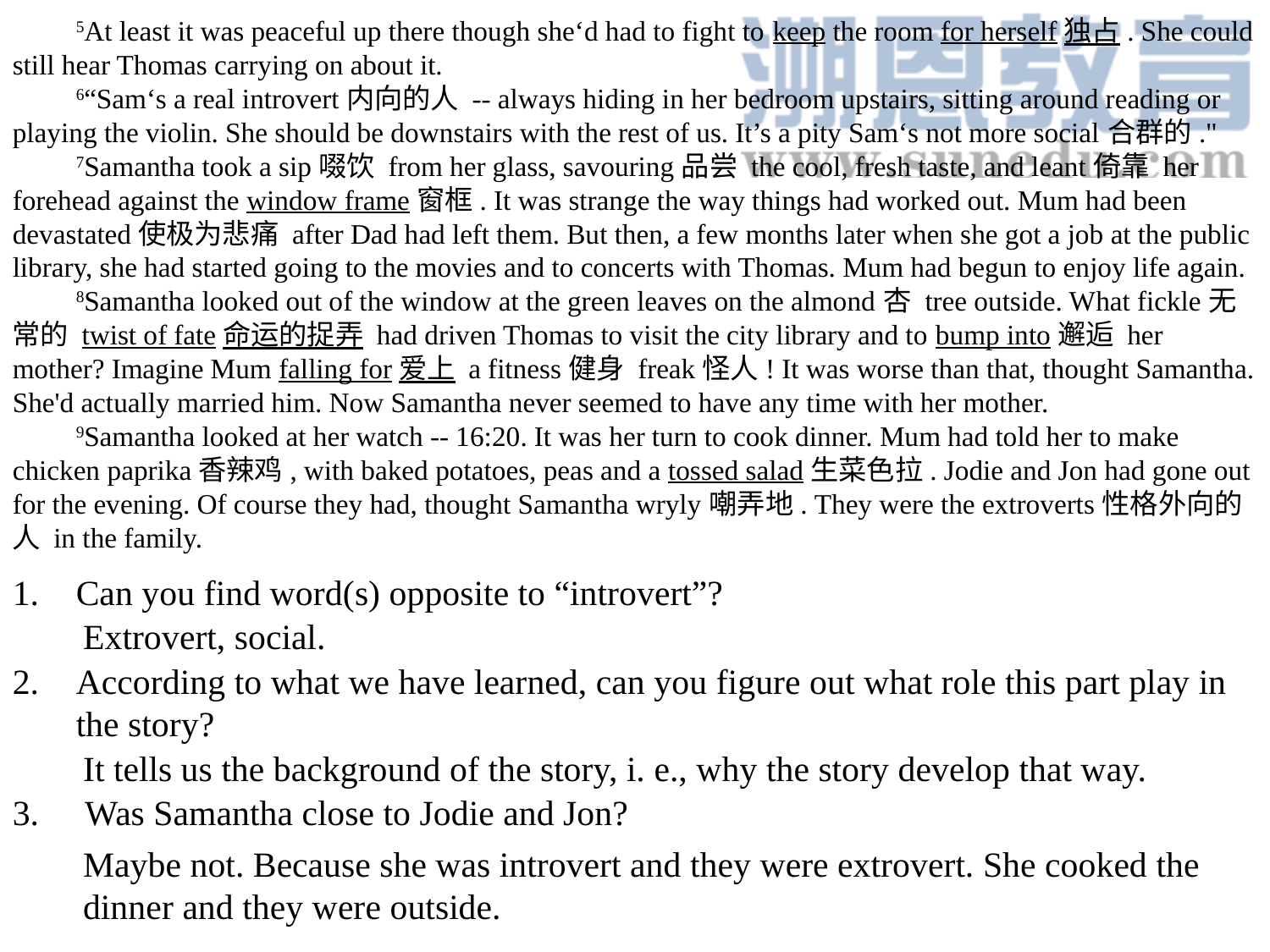

5At least it was peaceful up there though she‘d had to fight to keep the room for herself独占. She could still hear Thomas carrying on about it.
6“Sam‘s a real introvert内向的人 -- always hiding in her bedroom upstairs, sitting around reading or playing the violin. She should be downstairs with the rest of us. It’s a pity Sam‘s not more social合群的."
7Samantha took a sip啜饮 from her glass, savouring品尝 the cool, fresh taste, and leant倚靠 her forehead against the window frame窗框. It was strange the way things had worked out. Mum had been devastated使极为悲痛 after Dad had left them. But then, a few months later when she got a job at the public library, she had started going to the movies and to concerts with Thomas. Mum had begun to enjoy life again.
8Samantha looked out of the window at the green leaves on the almond杏 tree outside. What fickle无常的 twist of fate命运的捉弄 had driven Thomas to visit the city library and to bump into邂逅 her mother? Imagine Mum falling for爱上 a fitness健身 freak怪人! It was worse than that, thought Samantha. She'd actually married him. Now Samantha never seemed to have any time with her mother.
9Samantha looked at her watch -- 16:20. It was her turn to cook dinner. Mum had told her to make chicken paprika香辣鸡, with baked potatoes, peas and a tossed salad生菜色拉. Jodie and Jon had gone out for the evening. Of course they had, thought Samantha wryly嘲弄地. They were the extroverts性格外向的人 in the family.

Can you find word(s) opposite to “introvert”?

According to what we have learned, can you figure out what role this part play in the story?

 Was Samantha close to Jodie and Jon?
Extrovert, social.
It tells us the background of the story, i. e., why the story develop that way.
Maybe not. Because she was introvert and they were extrovert. She cooked the dinner and they were outside.